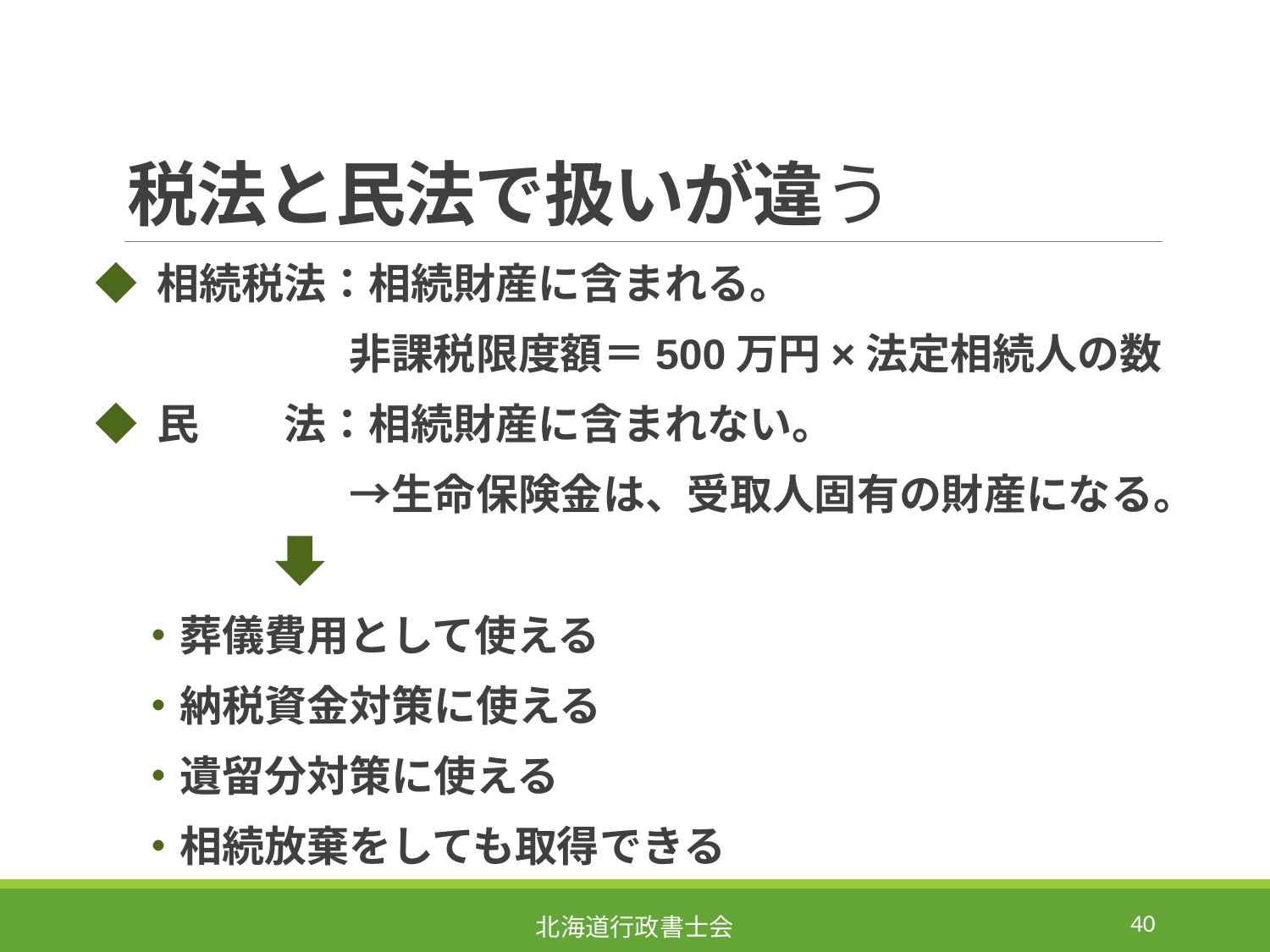

# 税法と民法で扱いが違う
◆ 相続税法：相続財産に含まれる。
　　　　　　非課税限度額＝500万円×法定相続人の数
◆ 民　　法：相続財産に含まれない。
　　　　　　→生命保険金は、受取人固有の財産になる。

　・葬儀費用として使える
　・納税資金対策に使える
　・遺留分対策に使える
　・相続放棄をしても取得できる

40
北海道行政書士会